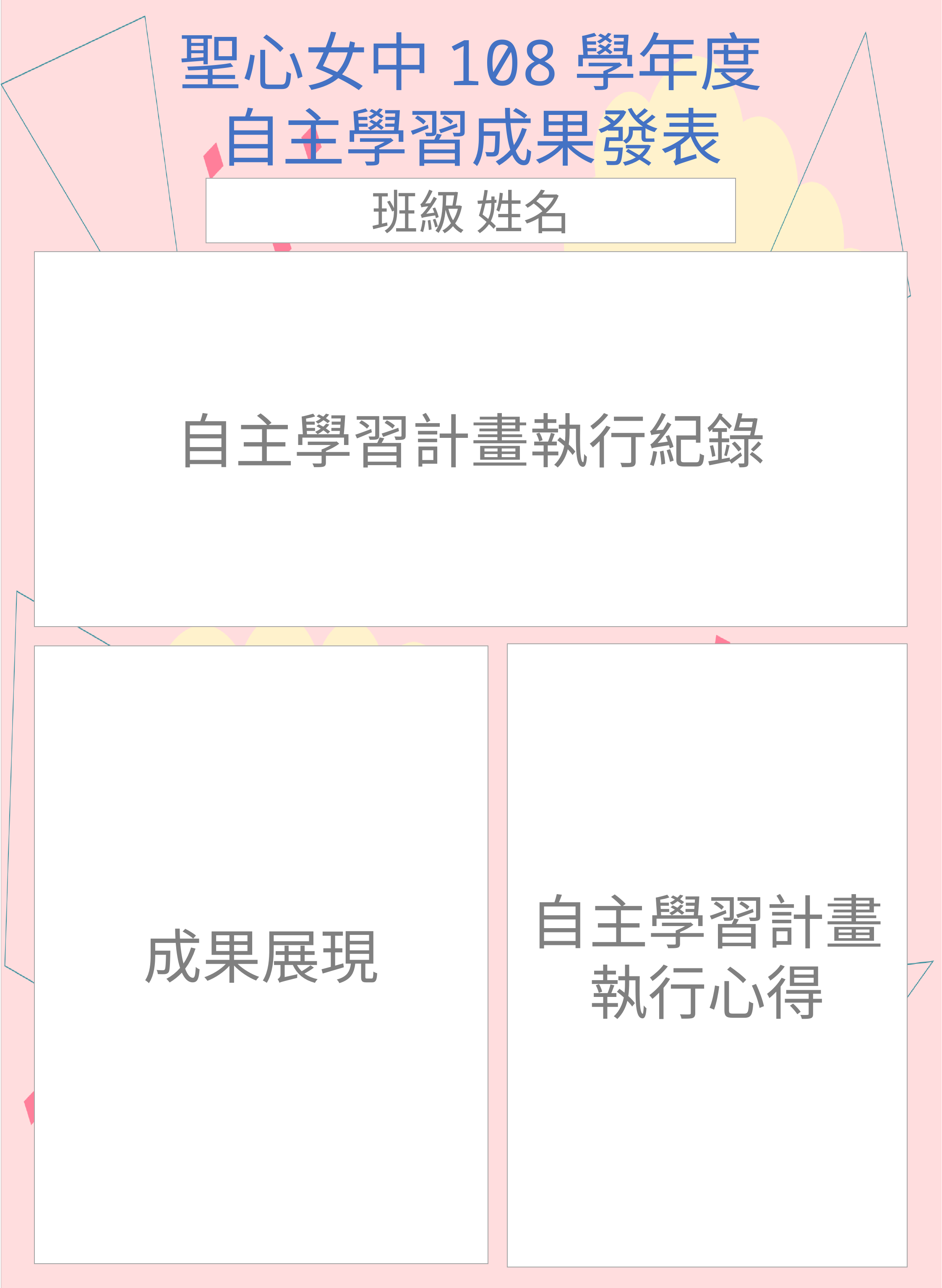

聖心女中108學年度
自主學習成果發表
班級 姓名
自主學習計畫執行紀錄
自主學習計畫執行心得
成果展現